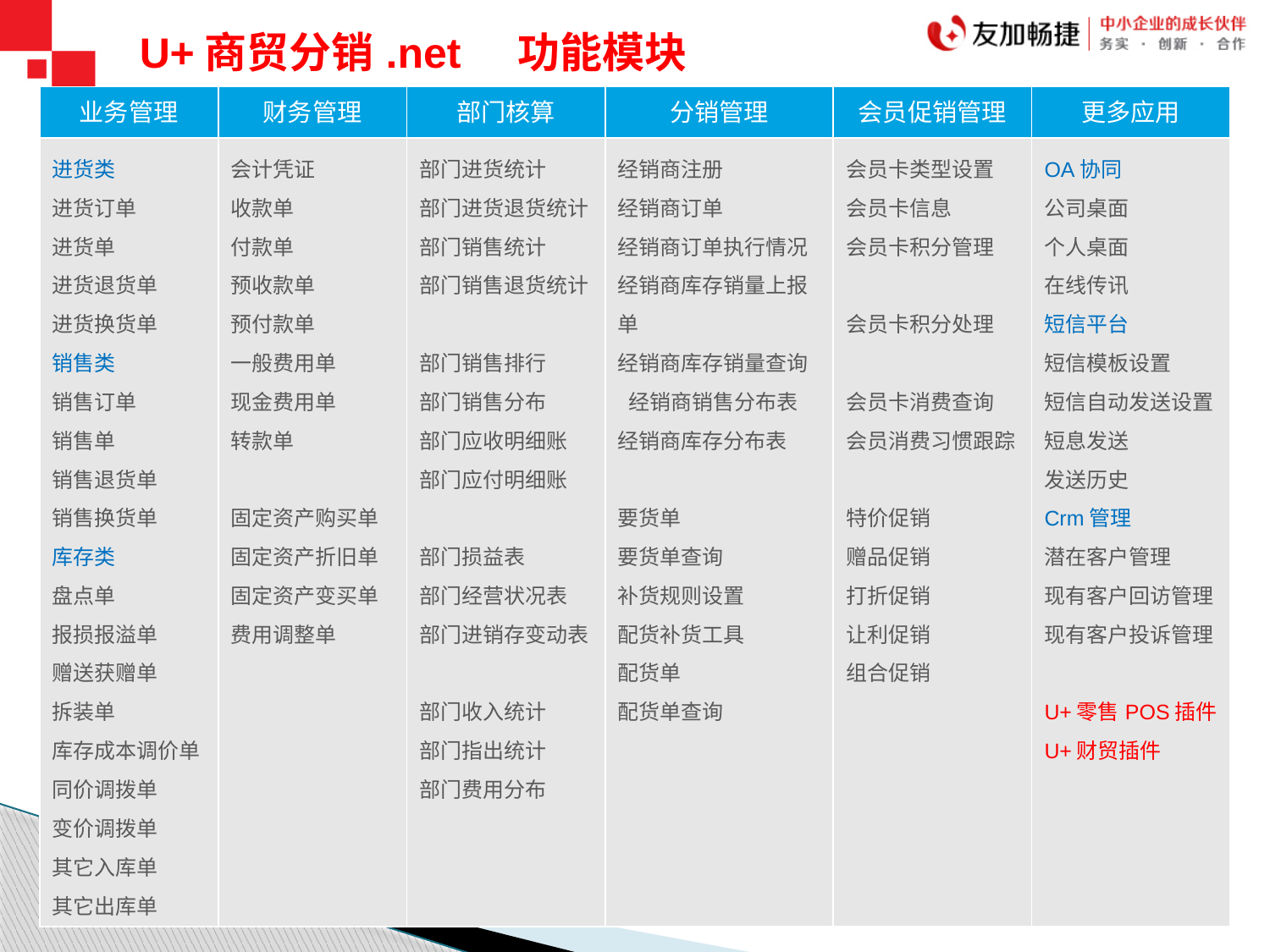

U+商贸分销.net    功能模块
| 业务管理 | 财务管理 | 部门核算 | 分销管理 | 会员促销管理 | 更多应用 |
| --- | --- | --- | --- | --- | --- |
| 进货类 进货订单 进货单 进货退货单 进货换货单 销售类 销售订单 销售单 销售退货单 销售换货单 库存类 盘点单 报损报溢单 赠送获赠单 拆装单 库存成本调价单 同价调拨单 变价调拨单 其它入库单 其它出库单 | 会计凭证 收款单 付款单 预收款单 预付款单 一般费用单 现金费用单 转款单 固定资产购买单 固定资产折旧单 固定资产变买单 费用调整单 | 部门进货统计 部门进货退货统计 部门销售统计 部门销售退货统计 部门销售排行 部门销售分布 部门应收明细账 部门应付明细账 部门损益表 部门经营状况表 部门进销存变动表 部门收入统计 部门指出统计 部门费用分布 | 经销商注册 经销商订单 经销商订单执行情况 经销商库存销量上报单 经销商库存销量查询 经销商销售分布表 经销商库存分布表 要货单 要货单查询 补货规则设置 配货补货工具 配货单 配货单查询 | 会员卡类型设置 会员卡信息 会员卡积分管理 会员卡积分处理 会员卡消费查询 会员消费习惯跟踪 特价促销 赠品促销 打折促销 让利促销 组合促销 | OA协同 公司桌面 个人桌面 在线传讯 短信平台 短信模板设置 短信自动发送设置 短息发送 发送历史 Crm管理 潜在客户管理 现有客户回访管理 现有客户投诉管理 U+零售POS插件 U+财贸插件 |